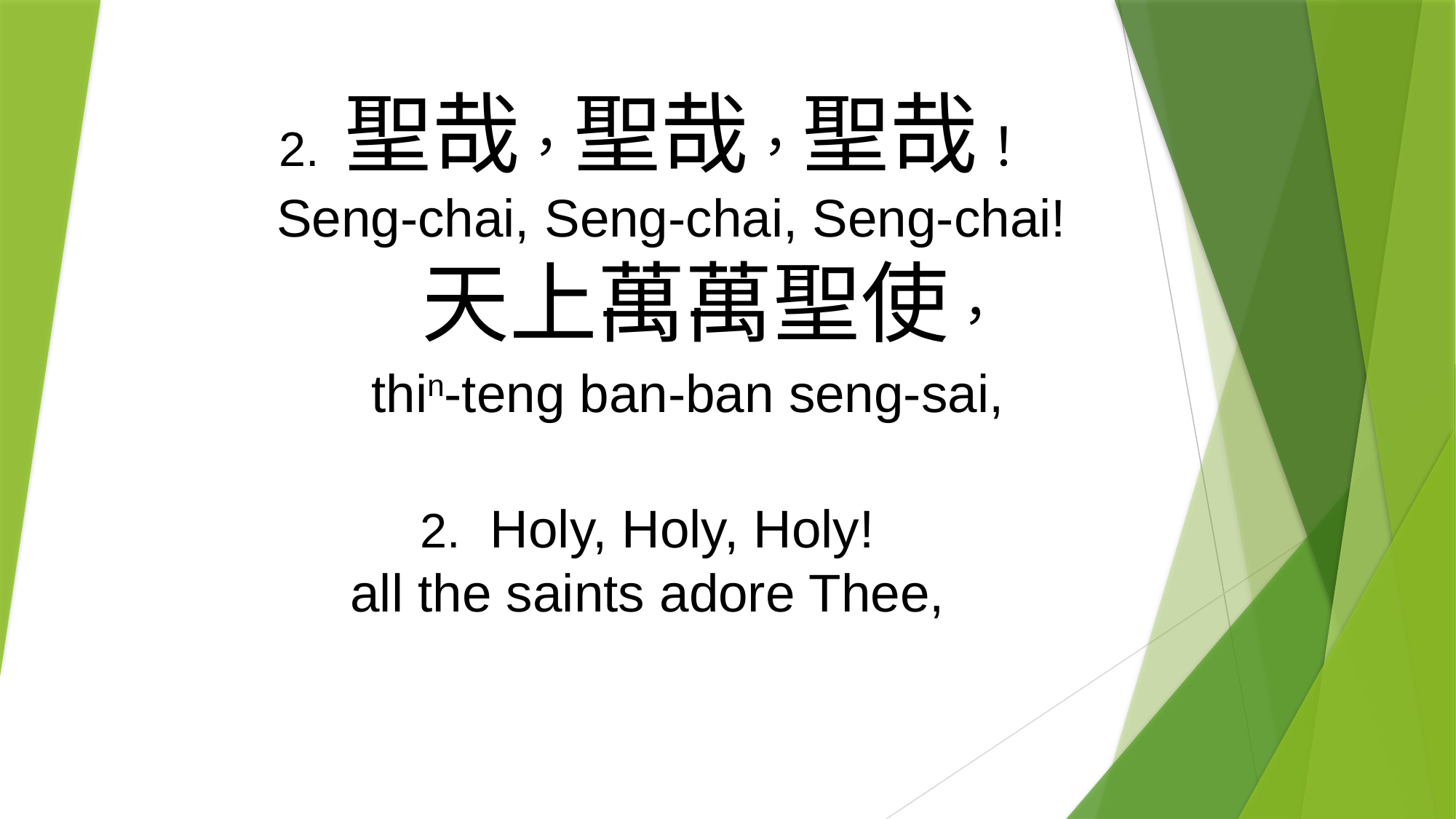

# 2. 聖哉，聖哉，聖哉！ Seng-chai, Seng-chai, Seng-chai! 天上萬萬聖使， thin-teng ban-ban seng-sai, 2.  Holy, Holy, Holy! all the saints adore Thee,